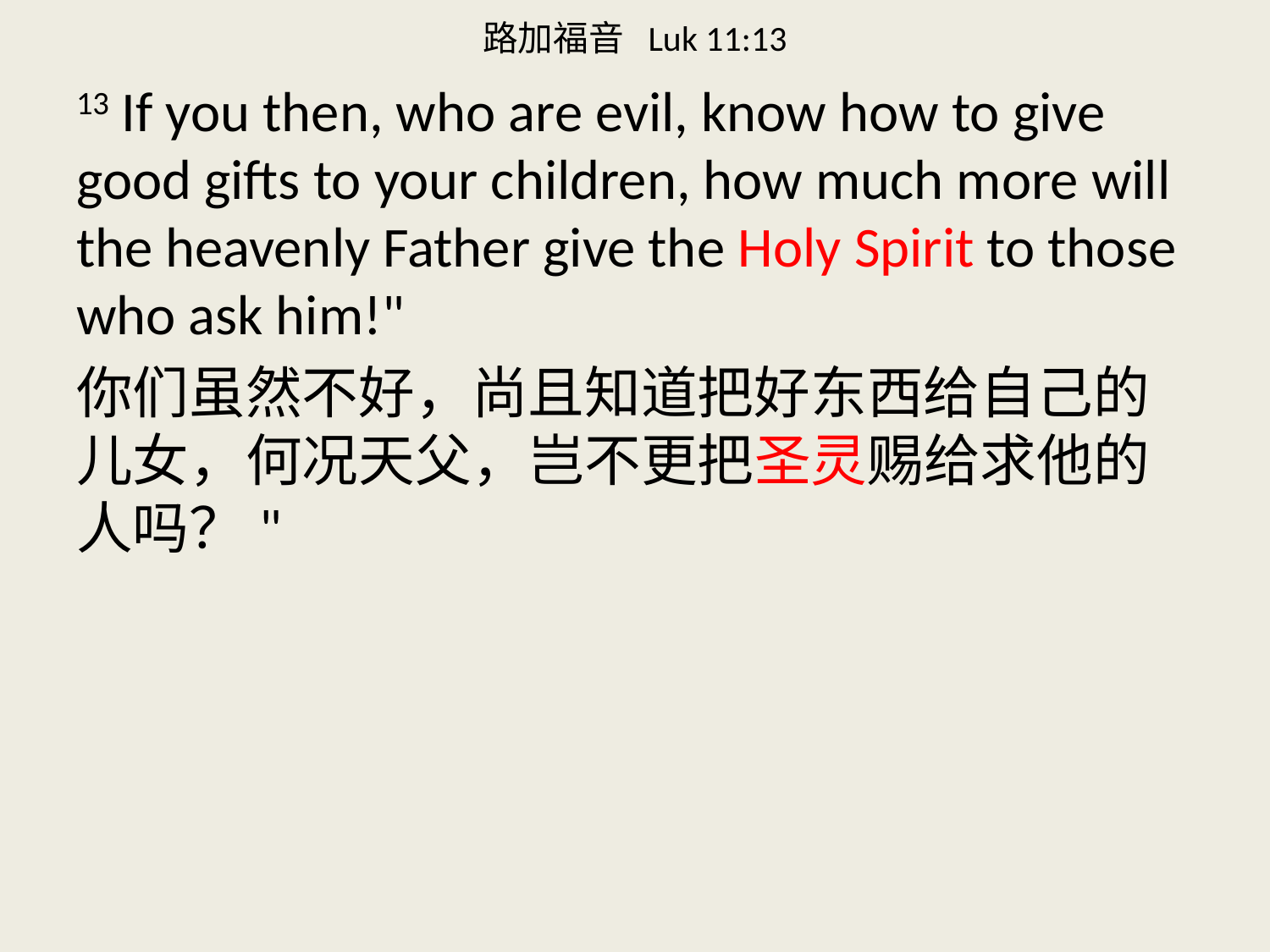

# 路加福音  Luk 11:13
13 If you then, who are evil, know how to give good gifts to your children, how much more will the heavenly Father give the Holy Spirit to those who ask him!"
你们虽然不好，尚且知道把好东西给自己的儿女，何况天父，岂不更把圣灵赐给求他的人吗？"